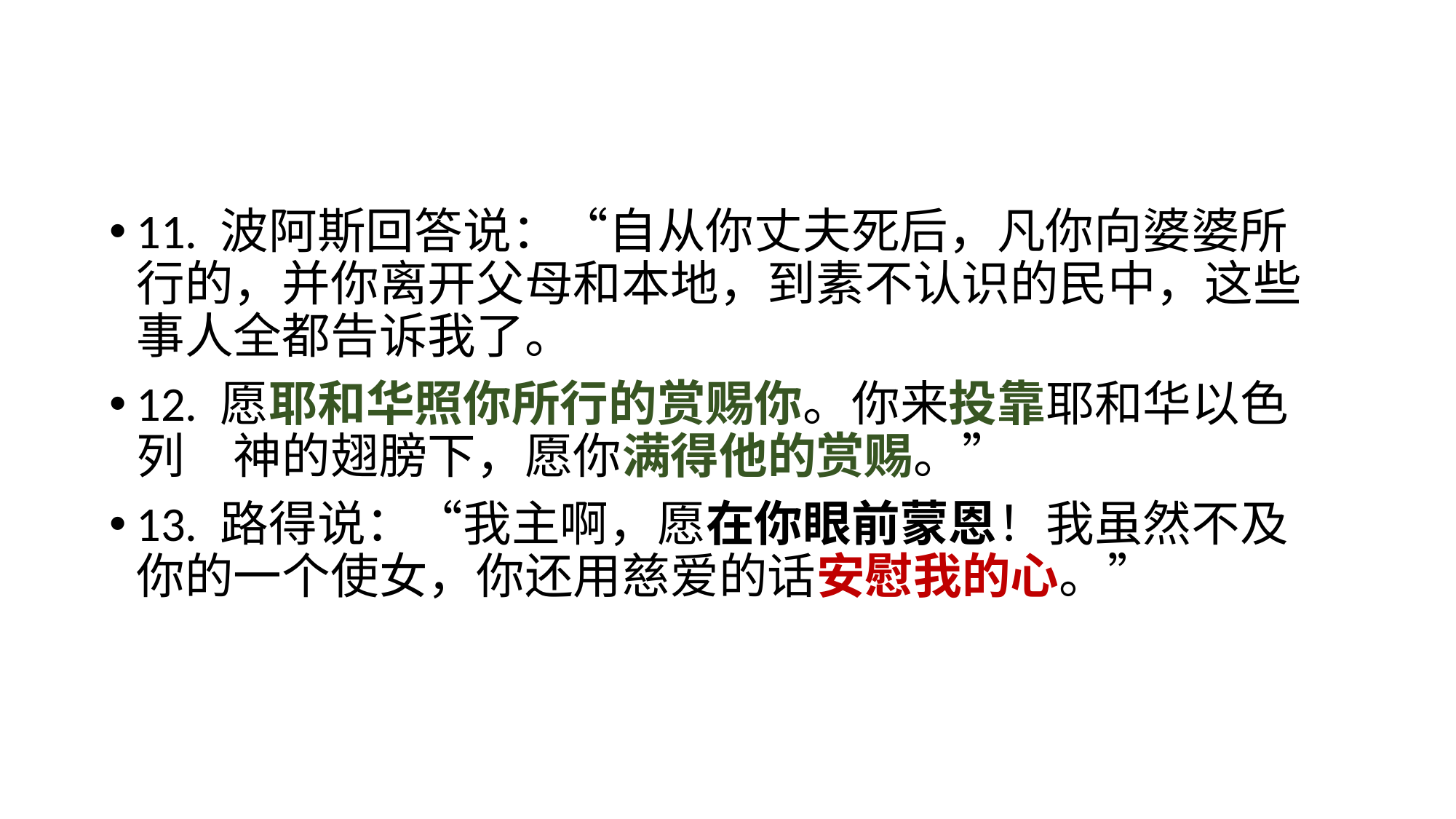

11. 波阿斯回答说：“自从你丈夫死后，凡你向婆婆所行的，并你离开父母和本地，到素不认识的民中，这些事人全都告诉我了。
12. 愿耶和华照你所行的赏赐你。你来投靠耶和华以色列　神的翅膀下，愿你满得他的赏赐。”
13. 路得说：“我主啊，愿在你眼前蒙恩！我虽然不及你的一个使女，你还用慈爱的话安慰我的心。”